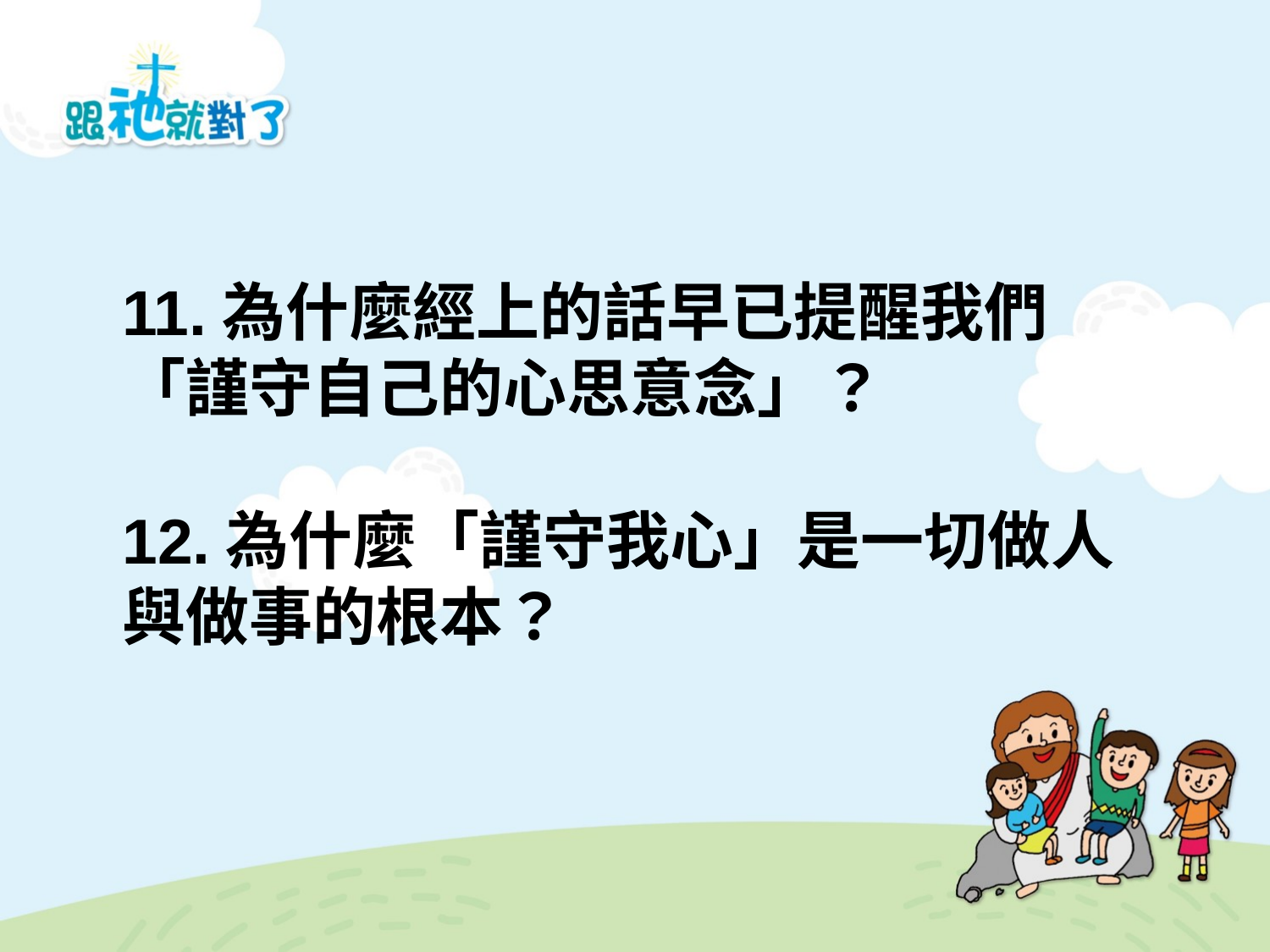

11.為什麼經上的話早已提醒我們「謹守自己的心思意念」？

12.為什麼「謹守我心」是一切做人與做事的根本？